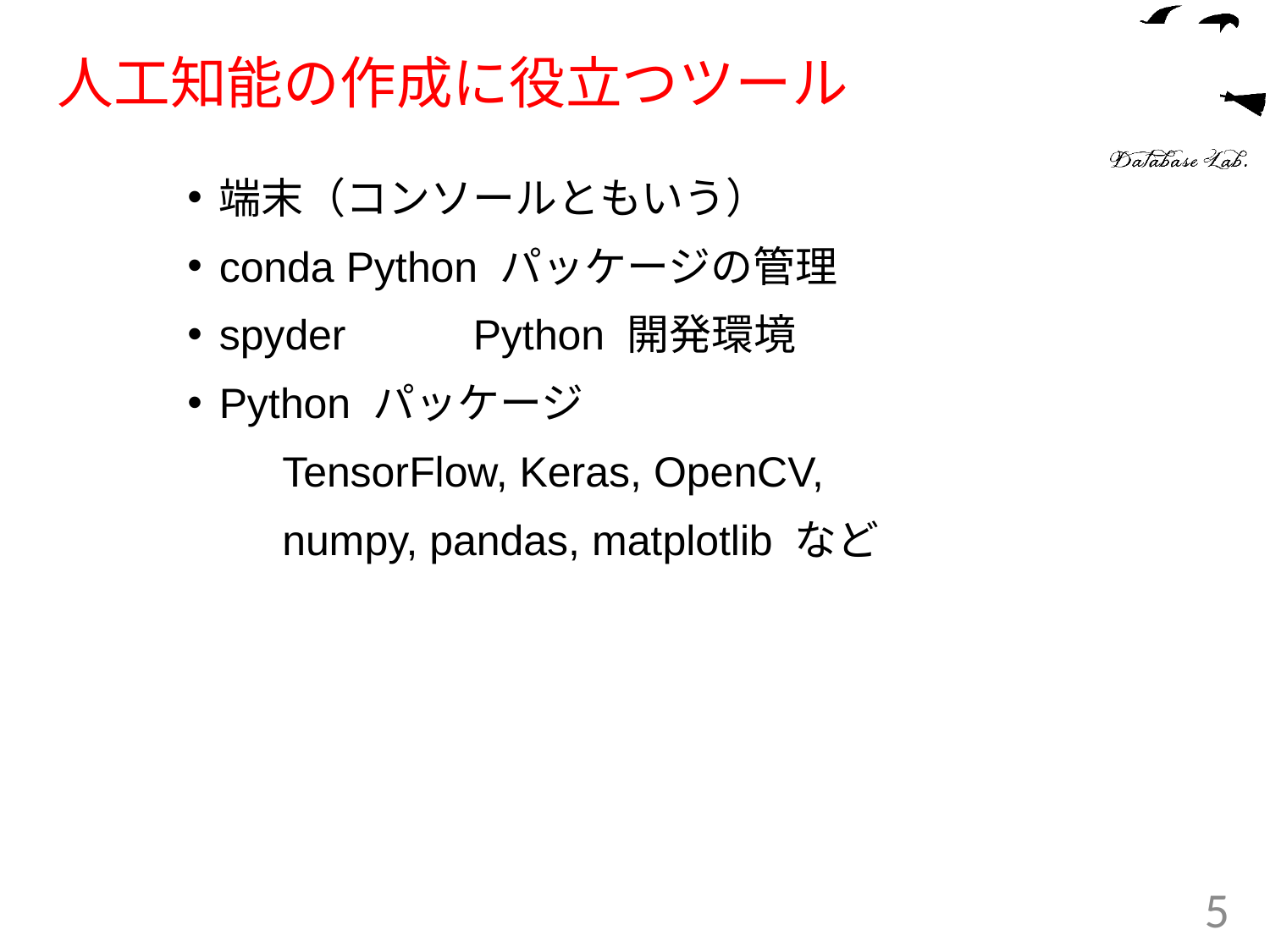

# 人工知能の作成に役立つツール
端末（コンソールともいう）
conda	Python パッケージの管理
spyder	Python 開発環境
Python パッケージ
　　TensorFlow, Keras, OpenCV,
　　numpy, pandas, matplotlib など
5